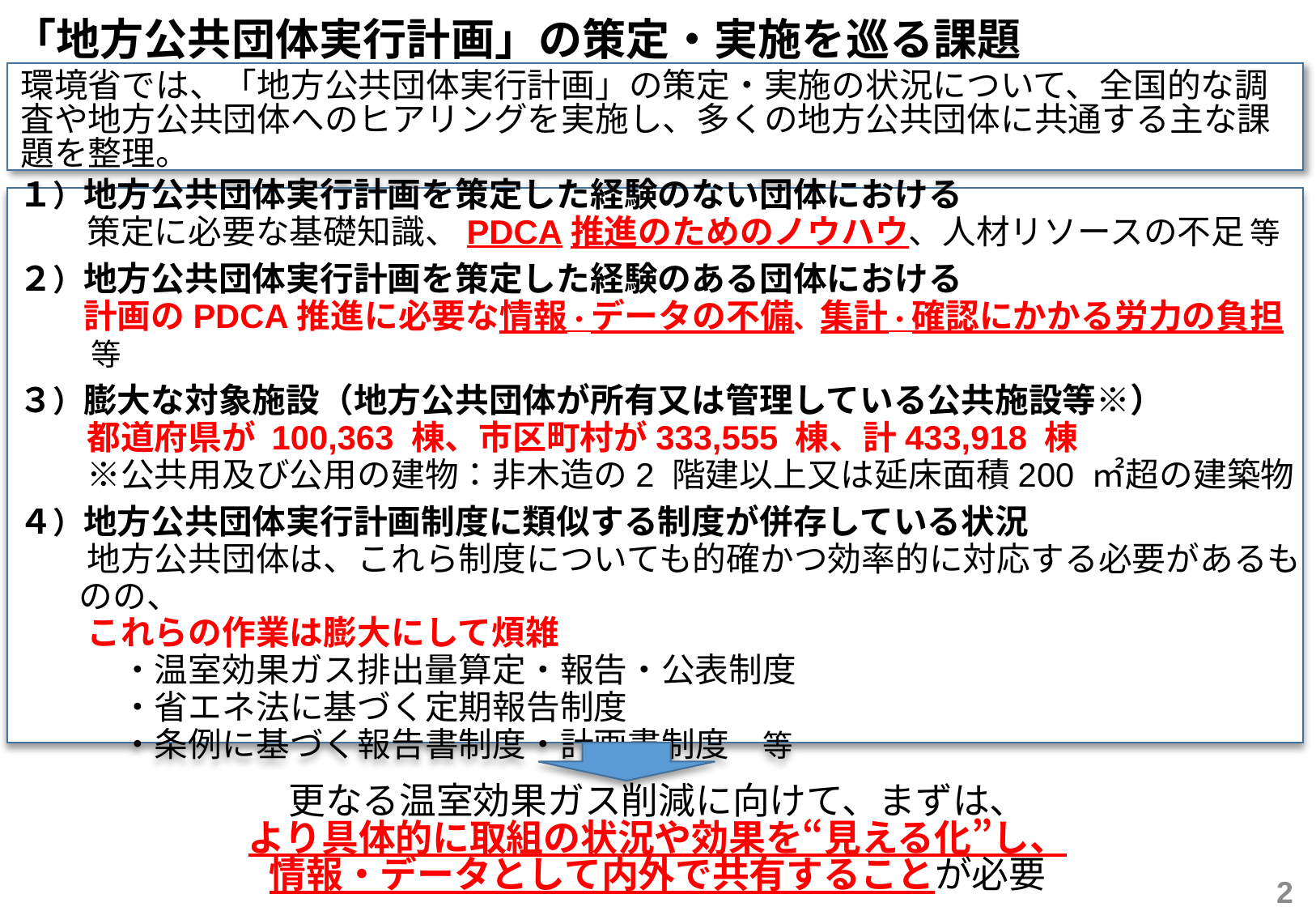

# 「地方公共団体実行計画」の策定・実施を巡る課題
環境省では、「地方公共団体実行計画」の策定・実施の状況について、全国的な調査や地方公共団体へのヒアリングを実施し、多くの地方公共団体に共通する主な課題を整理。
１）地方公共団体実行計画を策定した経験のない団体における
　　策定に必要な基礎知識、PDCA推進のためのノウハウ、人材リソースの不足 等
２）地方公共団体実行計画を策定した経験のある団体における
　　計画のPDCA推進に必要な情報・データの不備、集計・確認にかかる労力の負担等
３）膨大な対象施設（地方公共団体が所有又は管理している公共施設等※）
　　都道府県が 100,363 棟、市区町村が333,555 棟、計433,918 棟
　　※公共用及び公用の建物：非木造の2 階建以上又は延床面積200 ㎡超の建築物
４）地方公共団体実行計画制度に類似する制度が併存している状況
　　地方公共団体は、これら制度についても的確かつ効率的に対応する必要があるものの、
　　これらの作業は膨大にして煩雑
　　　・温室効果ガス排出量算定・報告・公表制度
　　　・省エネ法に基づく定期報告制度
　　　・条例に基づく報告書制度・計画書制度　等

更なる温室効果ガス削減に向けて、まずは、
より具体的に取組の状況や効果を“見える化”し、
情報・データとして内外で共有することが必要
2